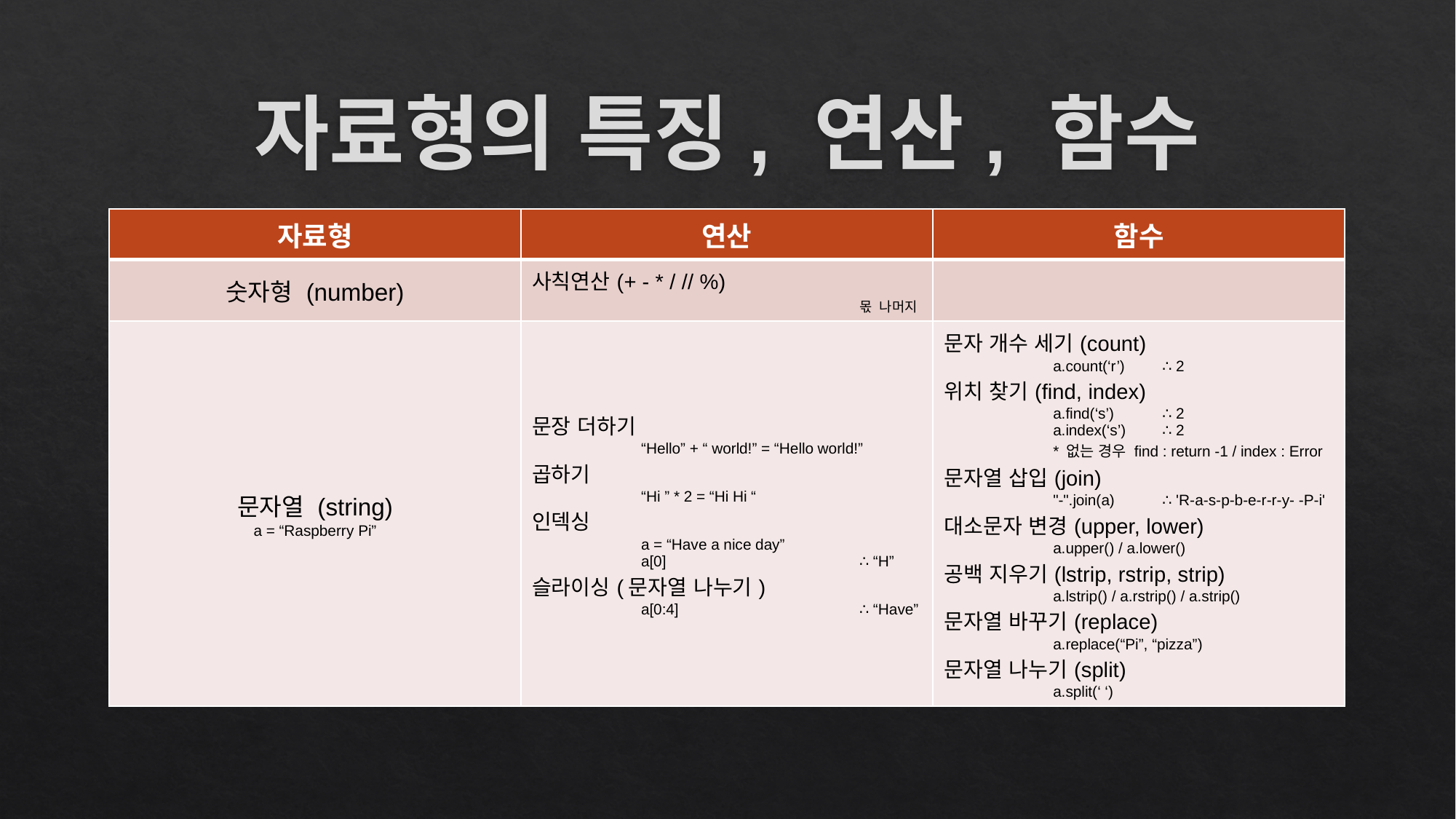

# 자료형의 특징, 연산, 함수
| 자료형 | 연산 | 함수 |
| --- | --- | --- |
| 숫자형 (number) | 사칙연산(+ - \* / // %) 몫 나머지 |  |
| 문자열 (string) a = “Raspberry Pi” | 문장 더하기 “Hello” + “ world!” = “Hello world!” 곱하기 “Hi ” \* 2 = “Hi Hi “ 인덱싱 a = “Have a nice day” a[0] ∴ “H” 슬라이싱(문자열 나누기) a[0:4] ∴ “Have” | 문자 개수 세기(count) a.count(‘r’) ∴ 2 위치 찾기(find, index) a.find(‘s’) ∴ 2 a.index(‘s’) ∴ 2 \* 없는 경우 find : return -1 / index : Error 문자열 삽입(join) "-".join(a) ∴ 'R-a-s-p-b-e-r-r-y- -P-i' 대소문자 변경(upper, lower) a.upper() / a.lower() 공백 지우기(lstrip, rstrip, strip) a.lstrip() / a.rstrip() / a.strip() 문자열 바꾸기(replace) a.replace(“Pi”, “pizza”) 문자열 나누기(split) a.split(‘ ‘) |